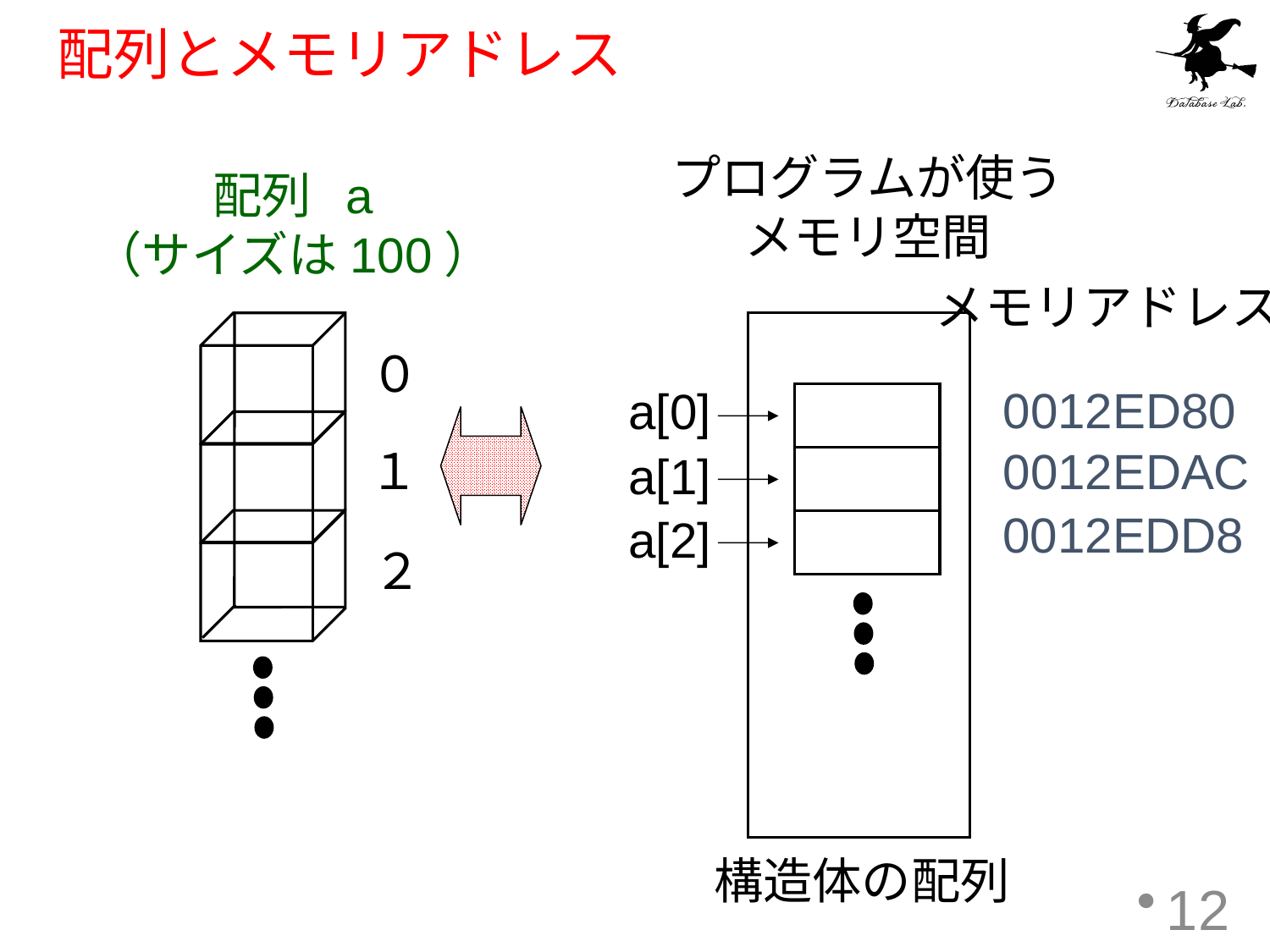

# 配列とメモリアドレス
プログラムが使う
メモリ空間
配列  a
（サイズは100）
メモリアドレス

０
0012ED80
a[0]

１
0012EDAC
a[1]

0012EDD8
a[2]

２

構造体の配列
12